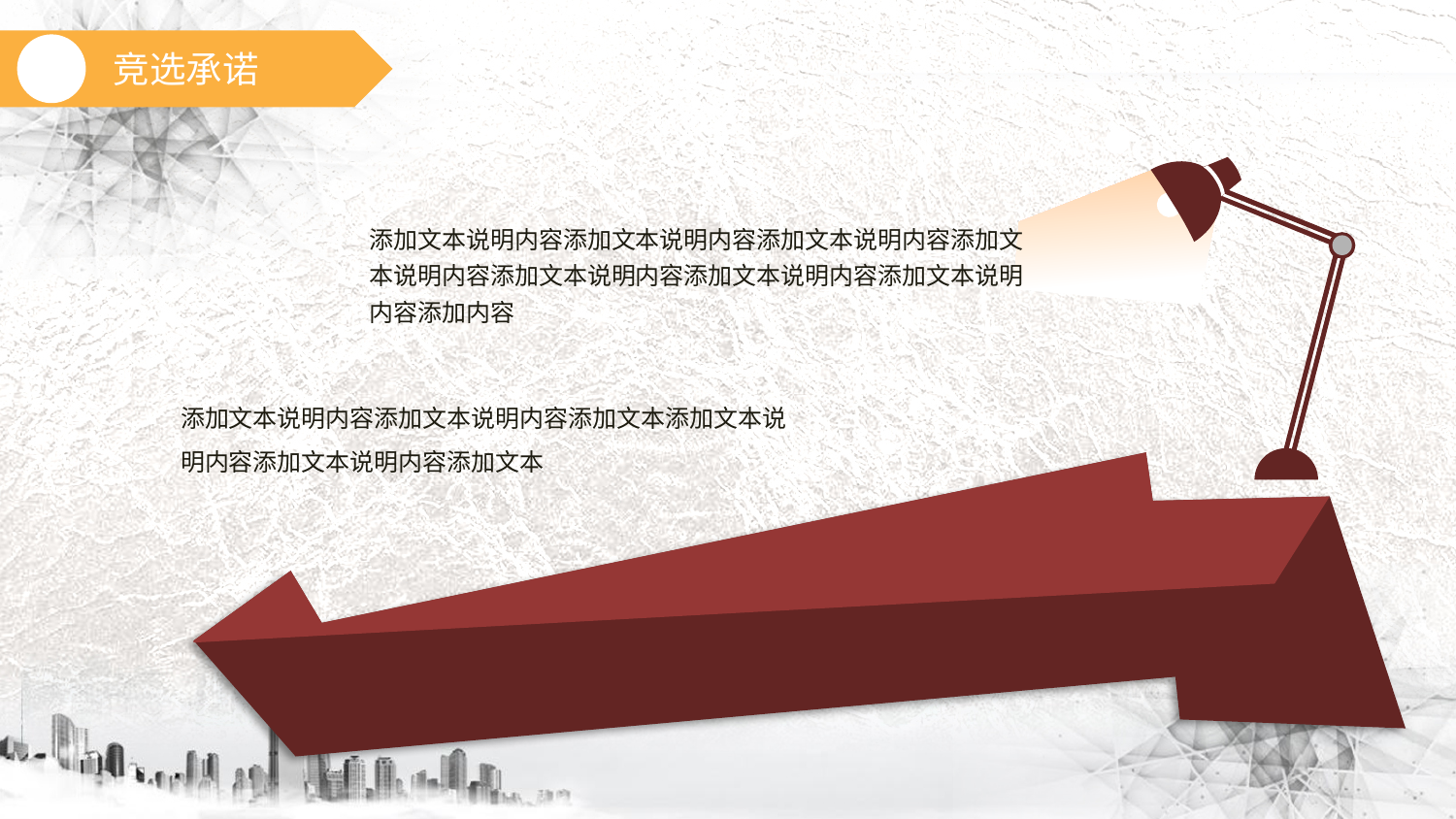

竞选承诺

添加文本说明内容添加文本说明内容添加文本说明内容添加文本说明内容添加文本说明内容添加文本说明内容添加文本说明内容添加内容

添加文本说明内容添加文本说明内容添加文本添加文本说明内容添加文本说明内容添加文本